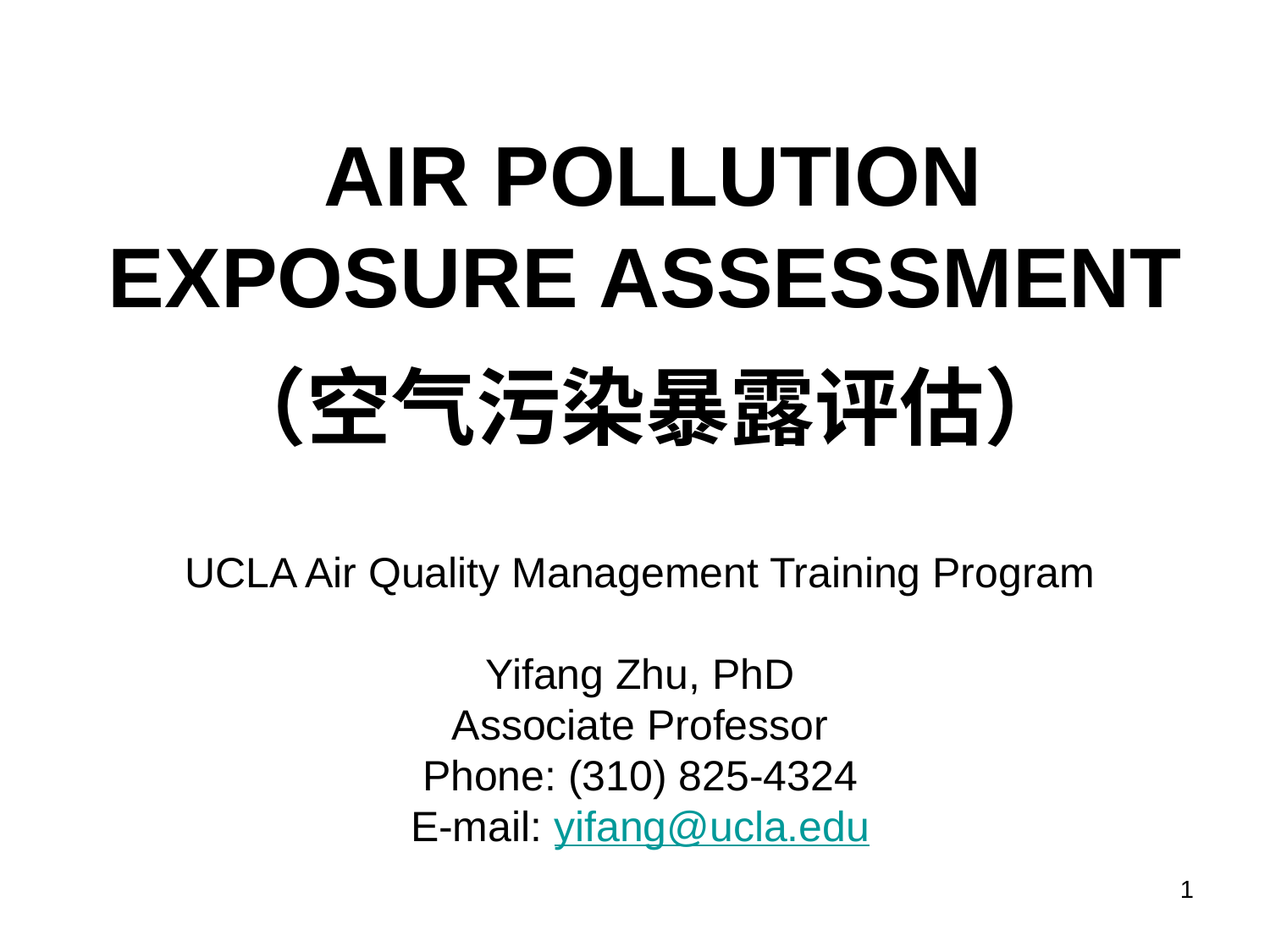

# AIR POLLUTION EXPOSURE ASSESSMENT （空气污染暴露评估）
UCLA Air Quality Management Training Program

Yifang Zhu, PhD
Associate Professor
Phone: (310) 825-4324
E-mail: yifang@ucla.edu

1